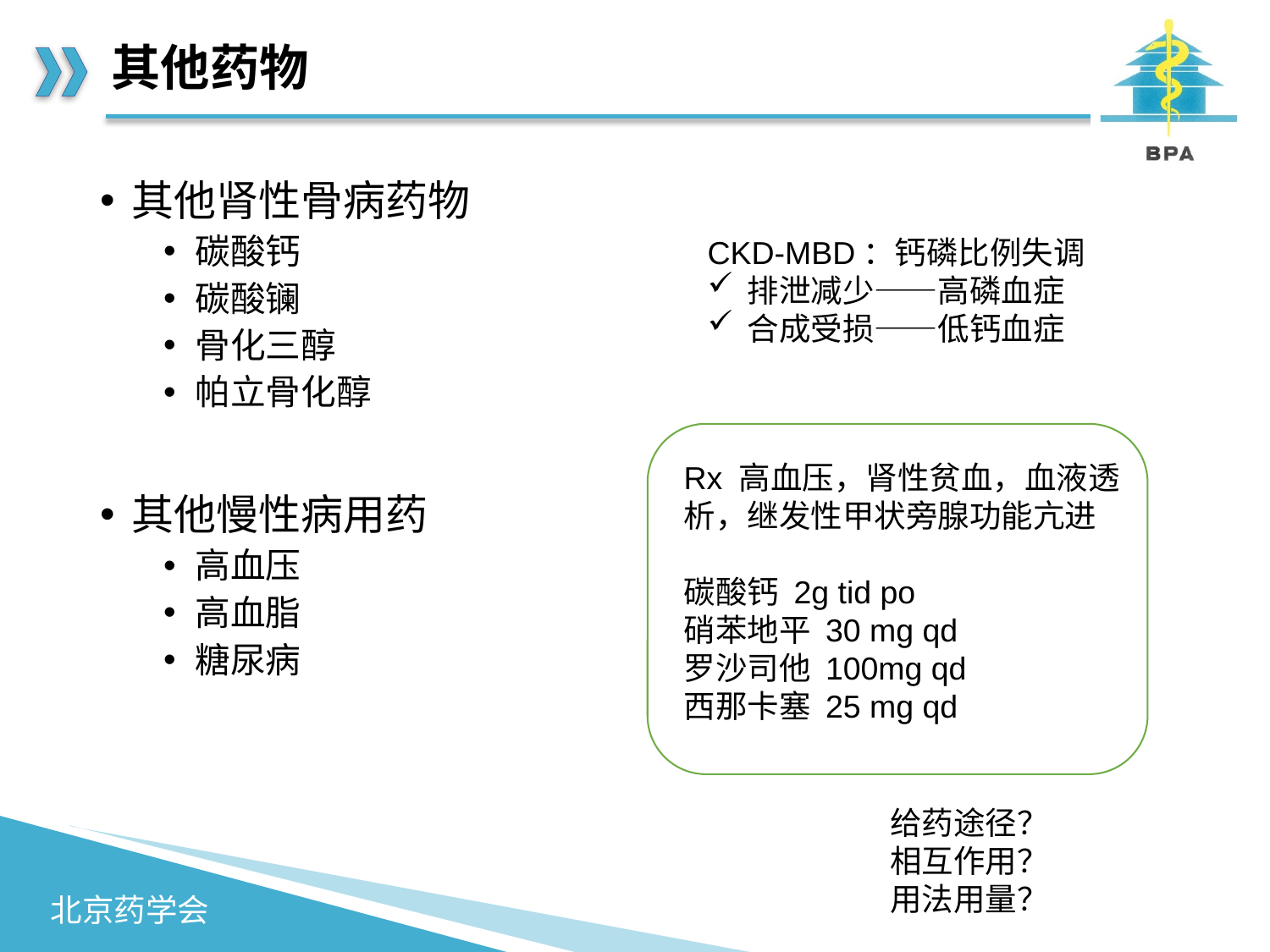

# 其他药物
其他肾性骨病药物
碳酸钙
碳酸镧
骨化三醇
帕立骨化醇

其他慢性病用药
高血压
高血脂
糖尿病

CKD-MBD：钙磷比例失调
排泄减少——高磷血症
合成受损——低钙血症

Rx 高血压，肾性贫血，血液透析，继发性甲状旁腺功能亢进

碳酸钙 2g tid po
硝苯地平 30 mg qd
罗沙司他 100mg qd
西那卡塞 25 mg qd

给药途径？
相互作用？
用法用量？